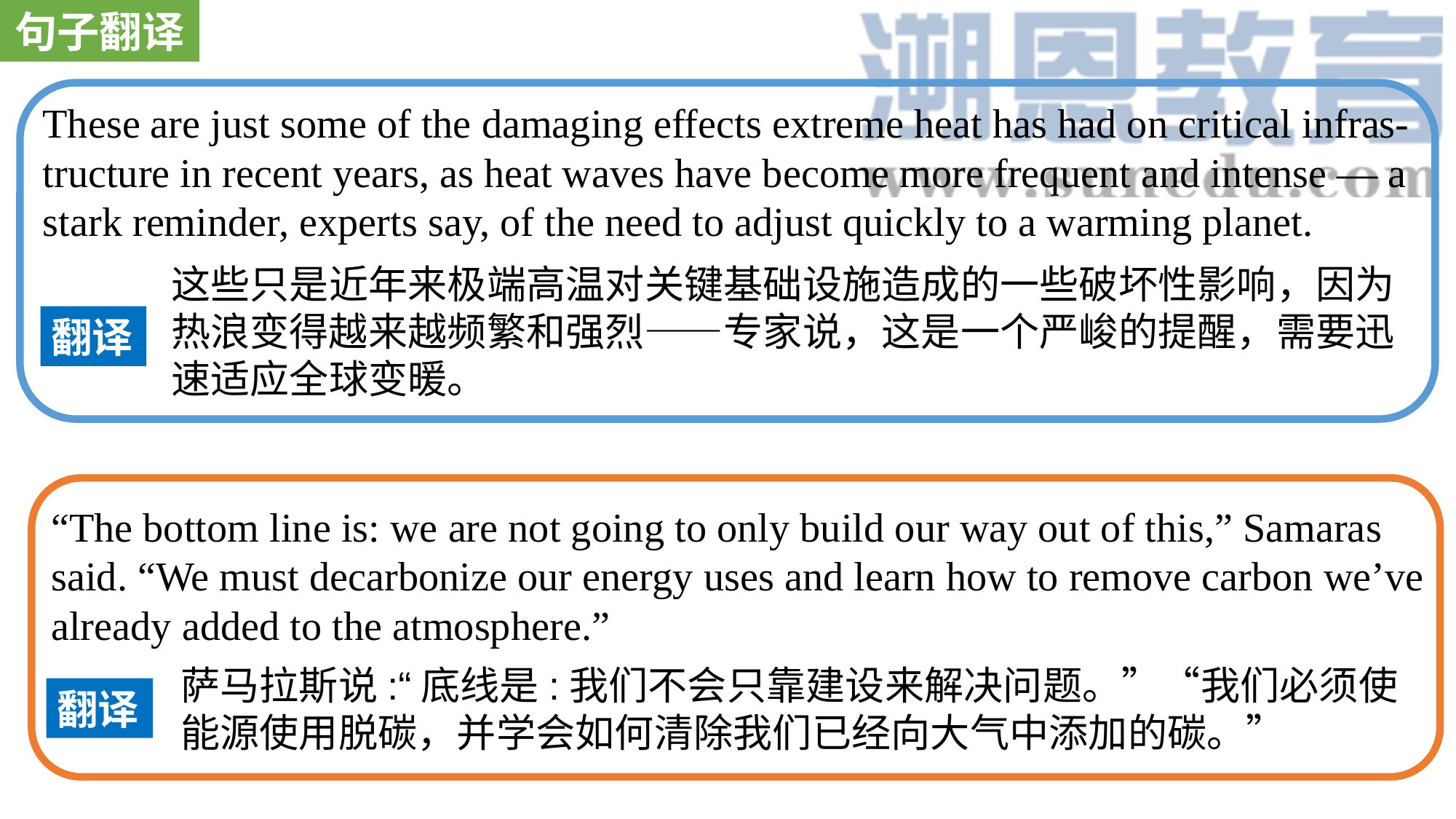

句子翻译

These are just some of the damaging effects extreme heat has had on critical infras-tructure in recent years, as heat waves have become more frequent and intense — a stark reminder, experts say, of the need to adjust quickly to a warming planet.
这些只是近年来极端高温对关键基础设施造成的一些破坏性影响，因为热浪变得越来越频繁和强烈——专家说，这是一个严峻的提醒，需要迅速适应全球变暖。
翻译

“The bottom line is: we are not going to only build our way out of this,” Samaras said. “We must decarbonize our energy uses and learn how to remove carbon we’ve already added to the atmosphere.”
萨马拉斯说:“底线是:我们不会只靠建设来解决问题。”“我们必须使能源使用脱碳，并学会如何清除我们已经向大气中添加的碳。”
翻译